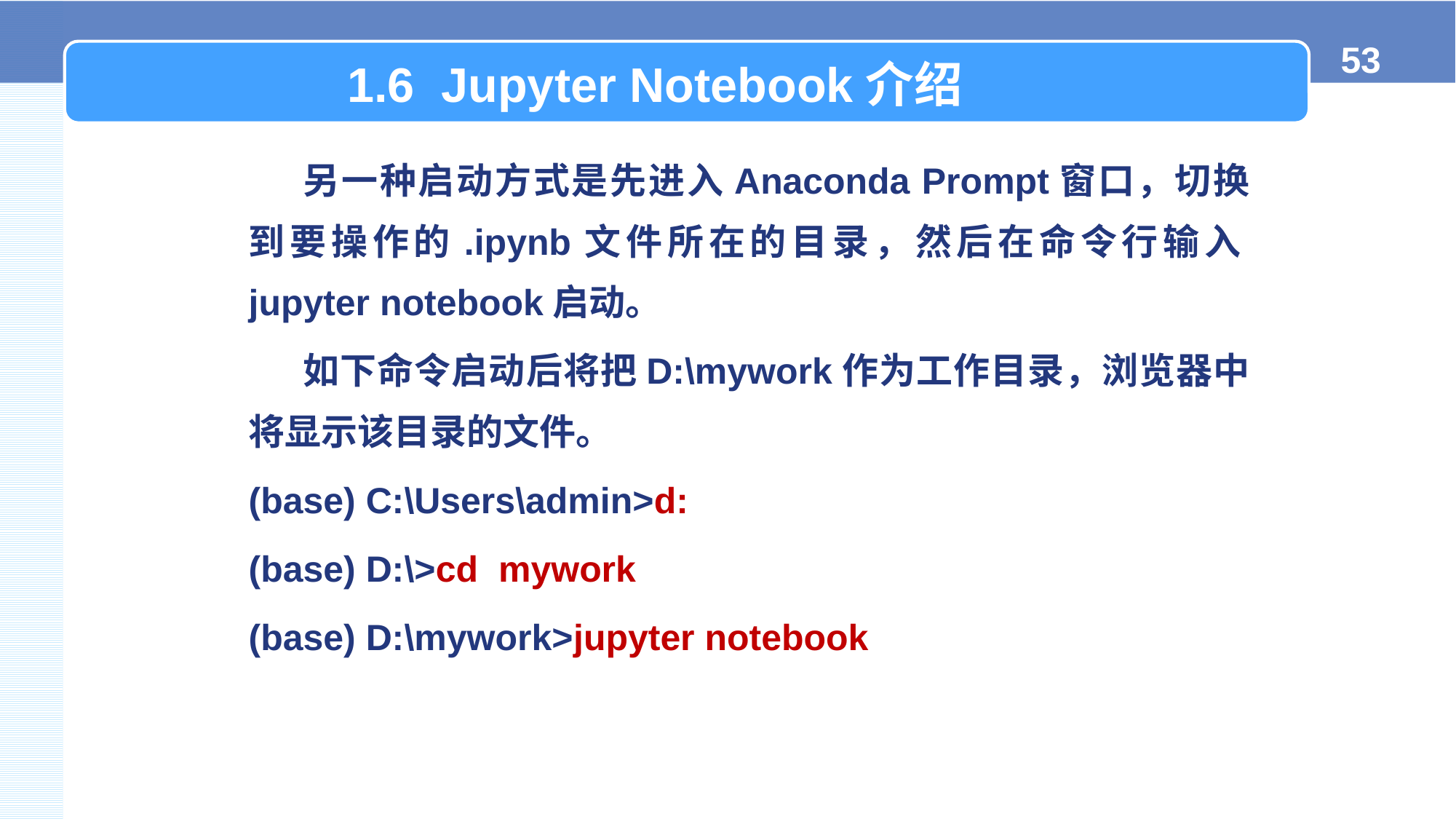

1.6  Jupyter Notebook介绍
另一种启动方式是先进入Anaconda Prompt窗口，切换到要操作的.ipynb文件所在的目录，然后在命令行输入jupyter notebook启动。
如下命令启动后将把D:\mywork作为工作目录，浏览器中将显示该目录的文件。
(base) C:\Users\admin>d:
(base) D:\>cd  mywork
(base) D:\mywork>jupyter notebook